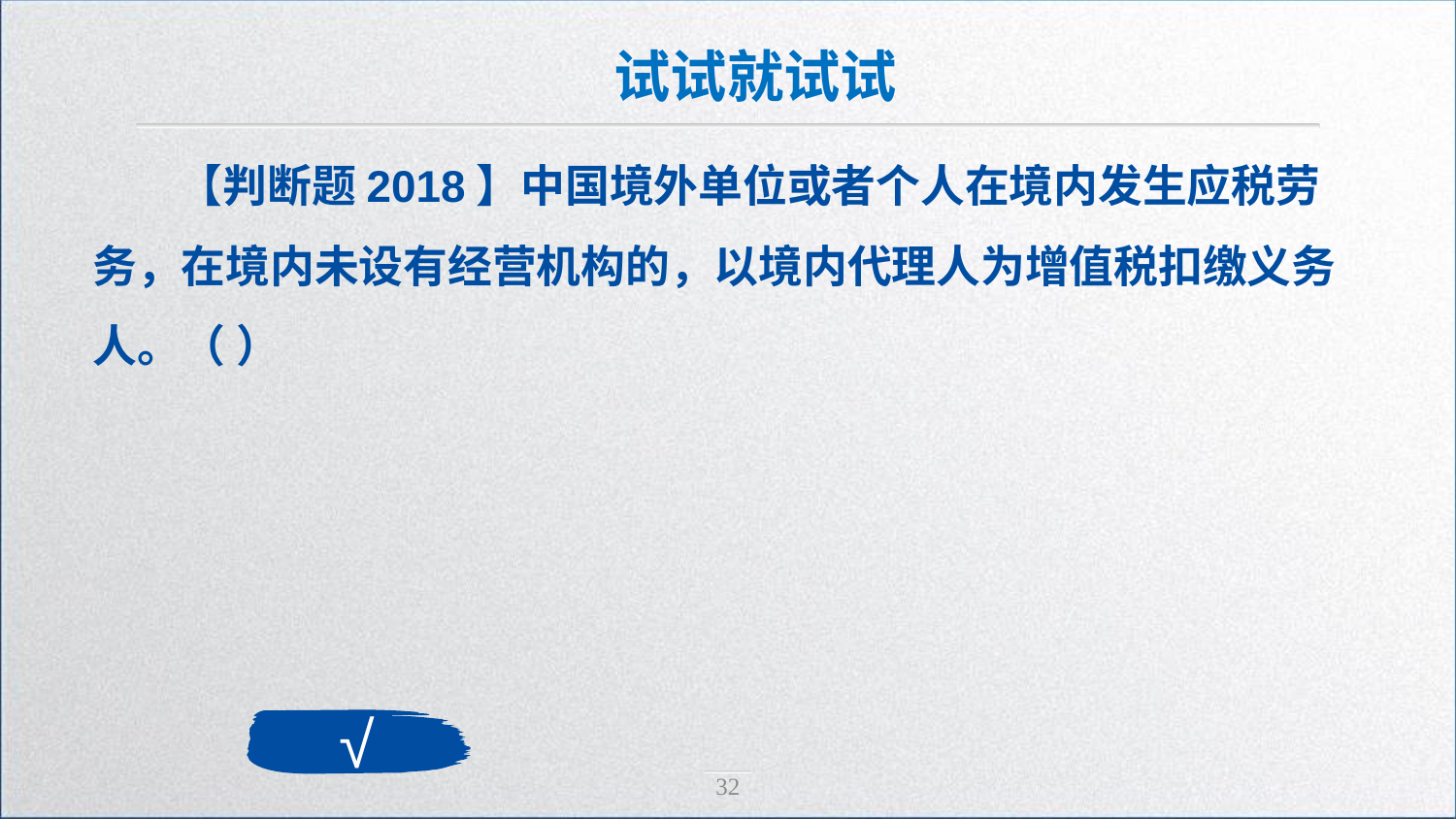

试试就试试
【判断题2018】中国境外单位或者个人在境内发生应税劳务，在境内未设有经营机构的，以境内代理人为增值税扣缴义务人。（ ）

√

32